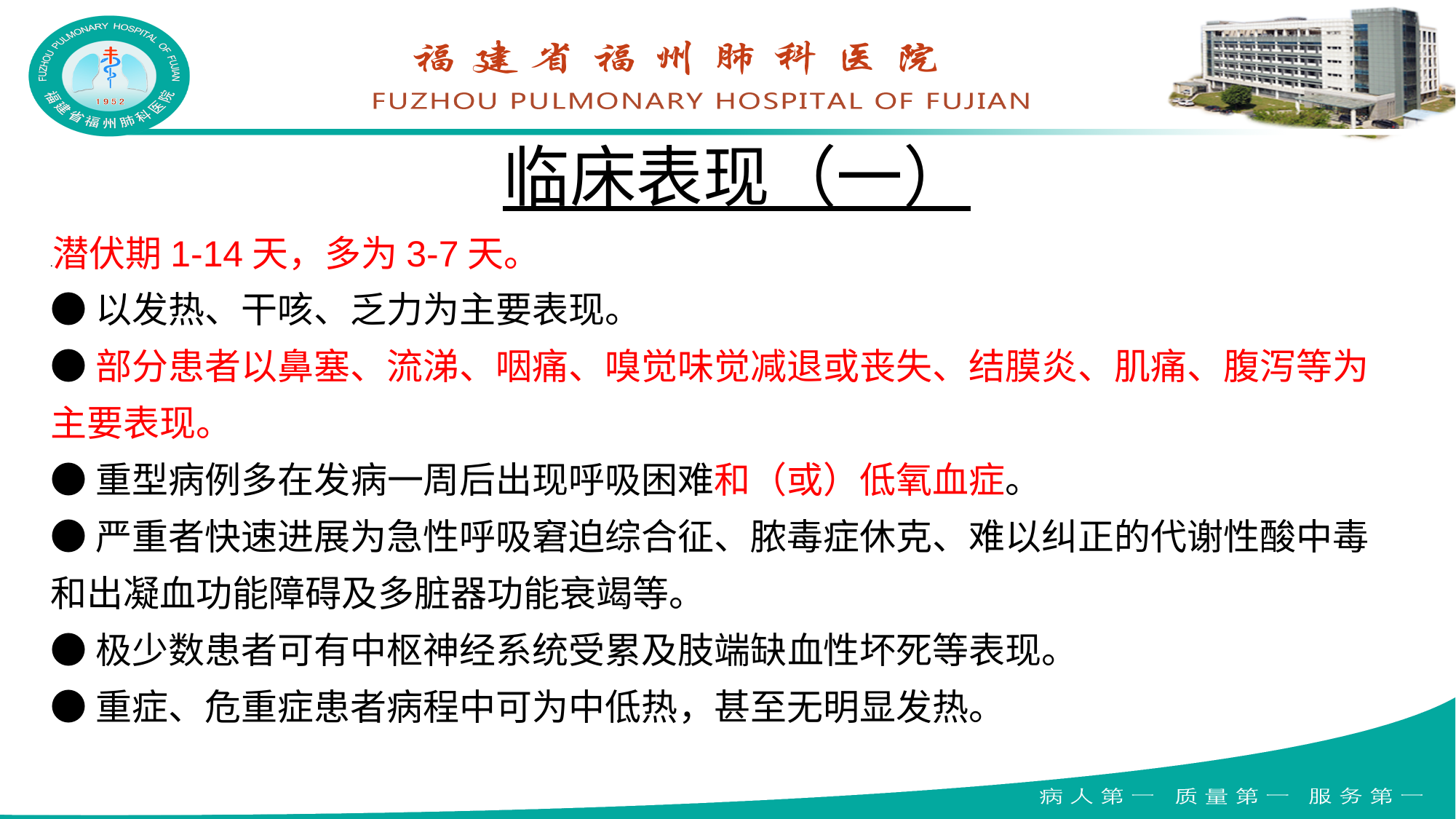

# 临床表现（一）
●潜伏期1-14天，多为3-7天。
●以发热、干咳、乏力为主要表现。
●部分患者以鼻塞、流涕、咽痛、嗅觉味觉减退或丧失、结膜炎、肌痛、腹泻等为主要表现。
●重型病例多在发病一周后出现呼吸困难和（或）低氧血症。
●严重者快速进展为急性呼吸窘迫综合征、脓毒症休克、难以纠正的代谢性酸中毒和出凝血功能障碍及多脏器功能衰竭等。
●极少数患者可有中枢神经系统受累及肢端缺血性坏死等表现。
●重症、危重症患者病程中可为中低热，甚至无明显发热。